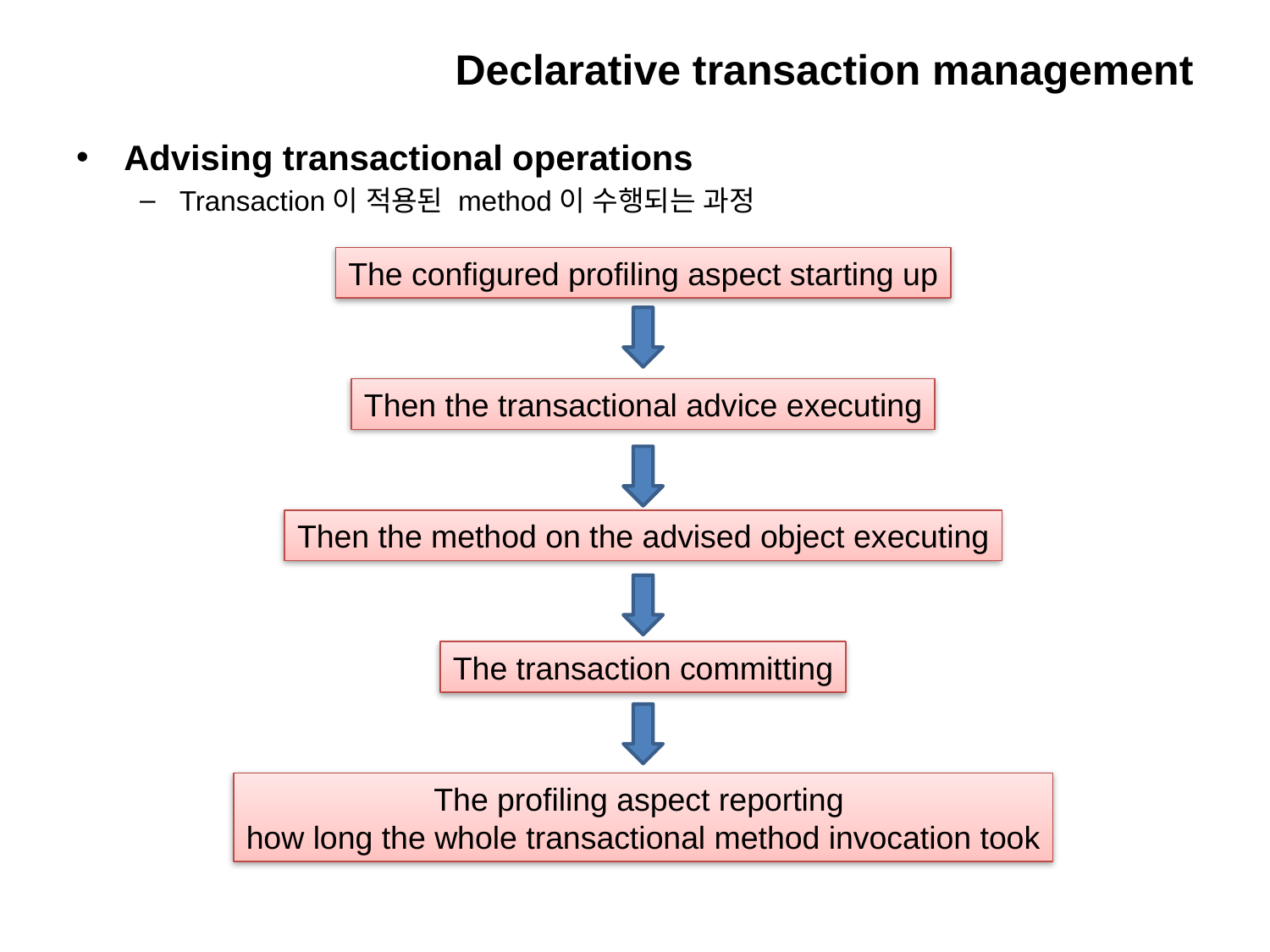

# Declarative transaction management
Advising transactional operations
Transaction이 적용된 method이 수행되는 과정

The configured profiling aspect starting up

Then the transactional advice executing

Then the method on the advised object executing

The transaction committing

The profiling aspect reporting
how long the whole transactional method invocation took